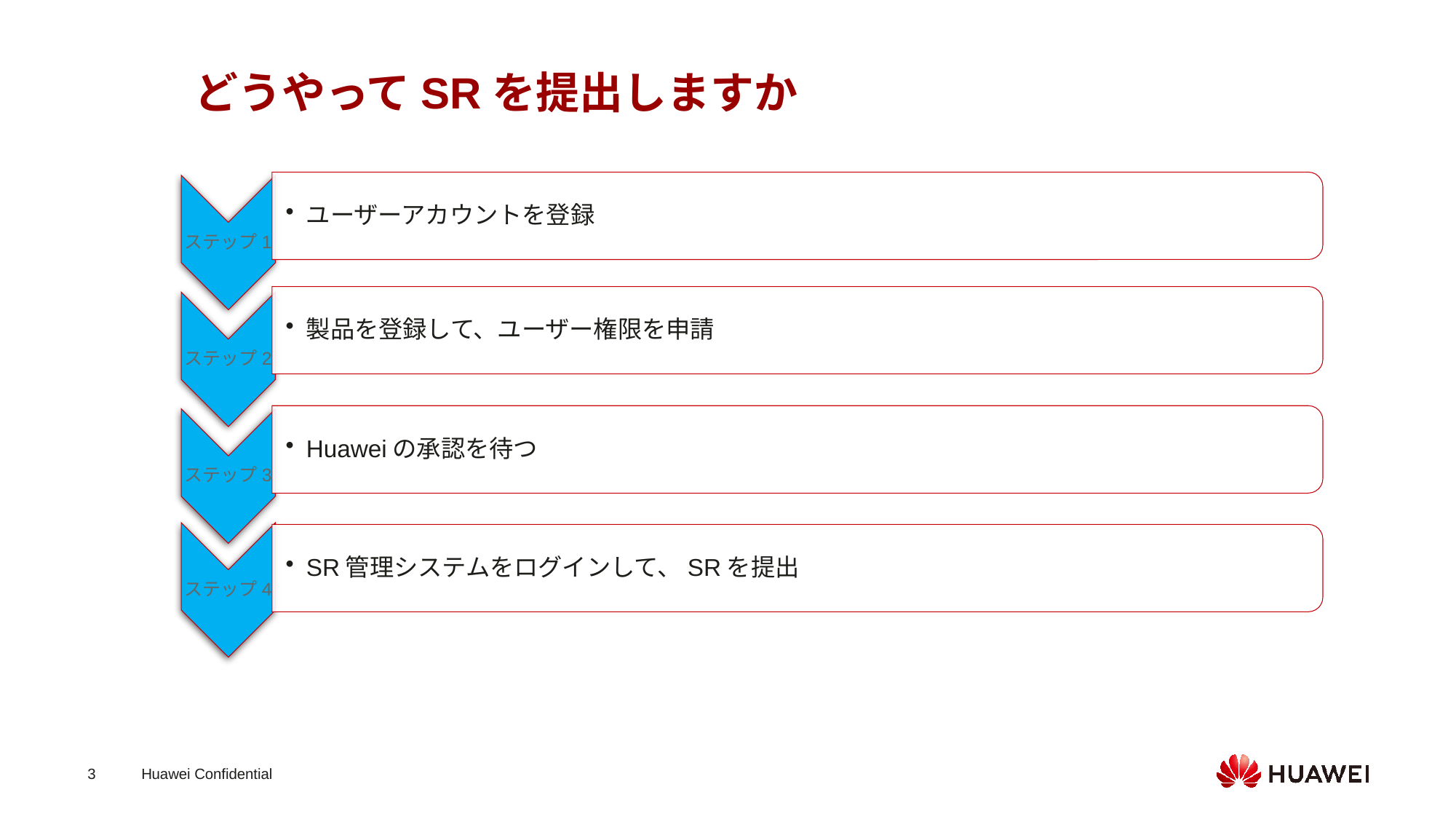

どうやってSRを提出しますか
ステップ1
ユーザーアカウントを登録
ステップ2
製品を登録して、ユーザー権限を申請
ステップ3
Huaweiの承認を待つ
ステップ4
SR管理システムをログインして、SRを提出